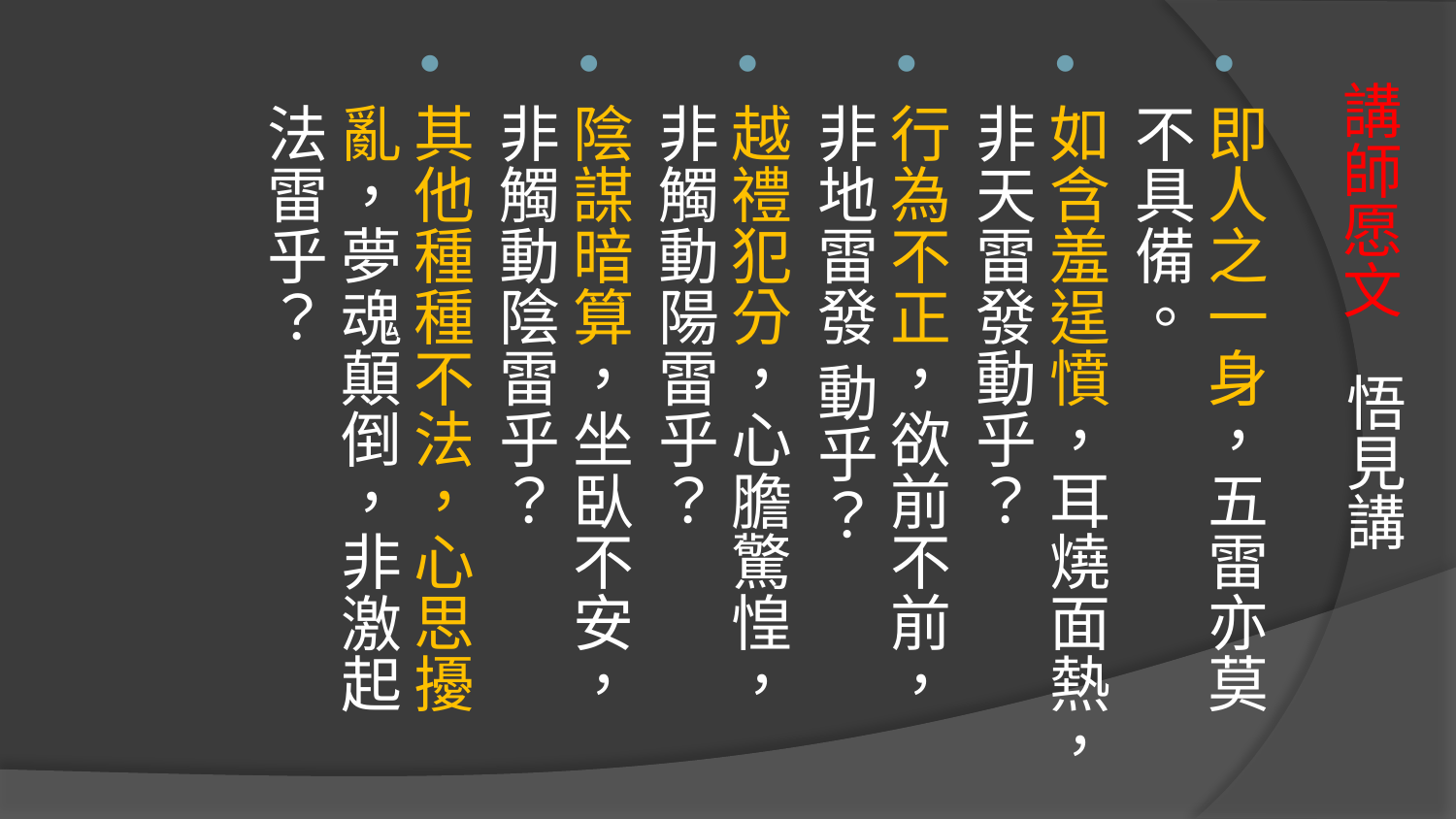

即人之一身，五雷亦莫不具備。
如含羞逞憤，耳燒面熱，非天雷發動乎？
行為不正，欲前不前，非地雷發 動乎？
越禮犯分，心膽驚惶，非觸動陽雷乎？
陰謀暗算，坐臥不安，非觸動陰雷乎？
其他種種不法，心思擾亂，夢魂顛倒，非激起法雷乎？

# 講師愿文    悟見講